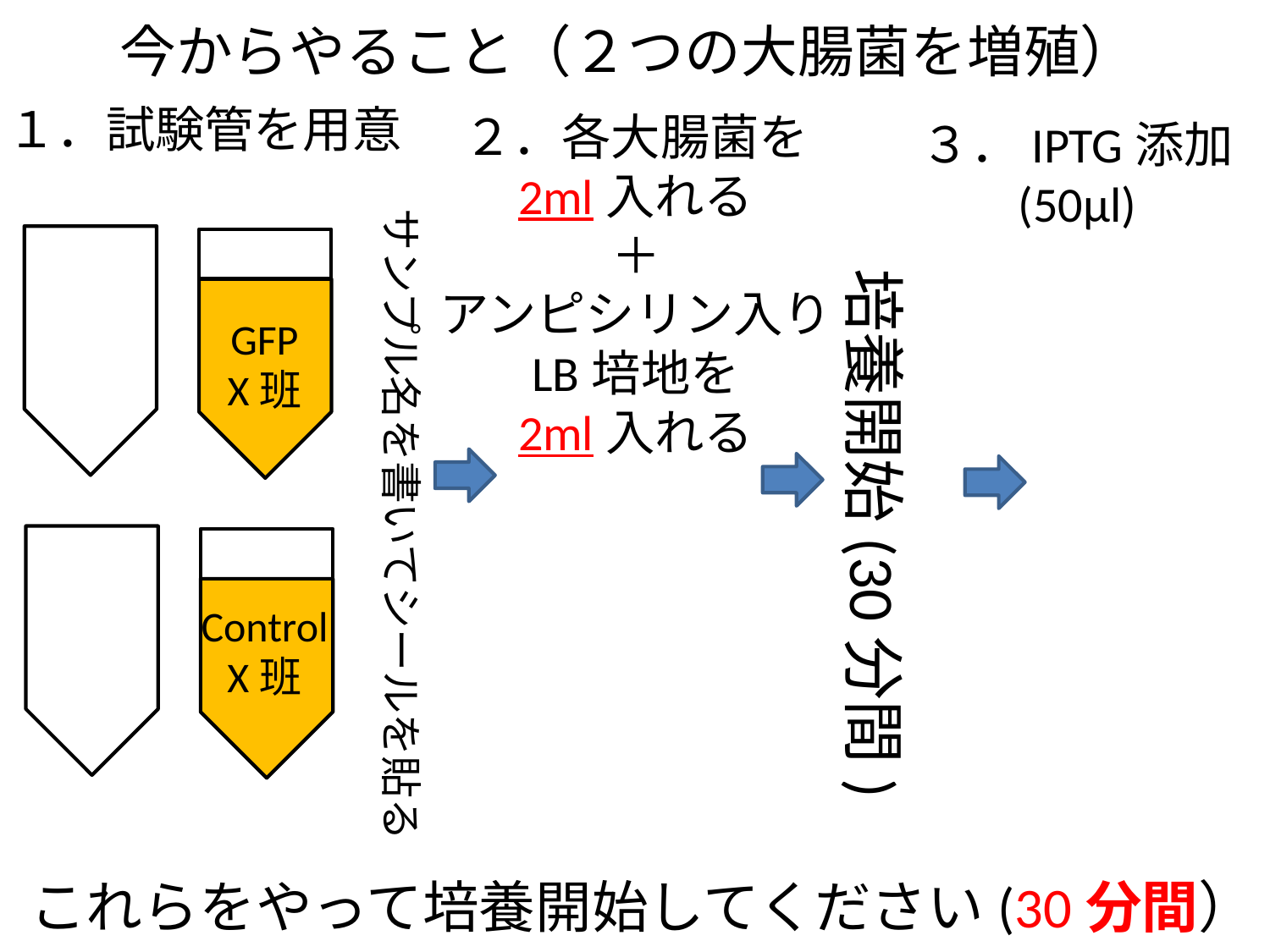

今からやること（２つの大腸菌を増殖）
１．試験管を用意
２．各大腸菌を
2ml入れる
＋
アンピシリン入り
LB培地を
2ml入れる
３．IPTG添加
(50μl)
サンプル名を書いてシールを貼る

培養開始(30分間)
GFP
X班

Control
X班
これらをやって培養開始してください(30分間）